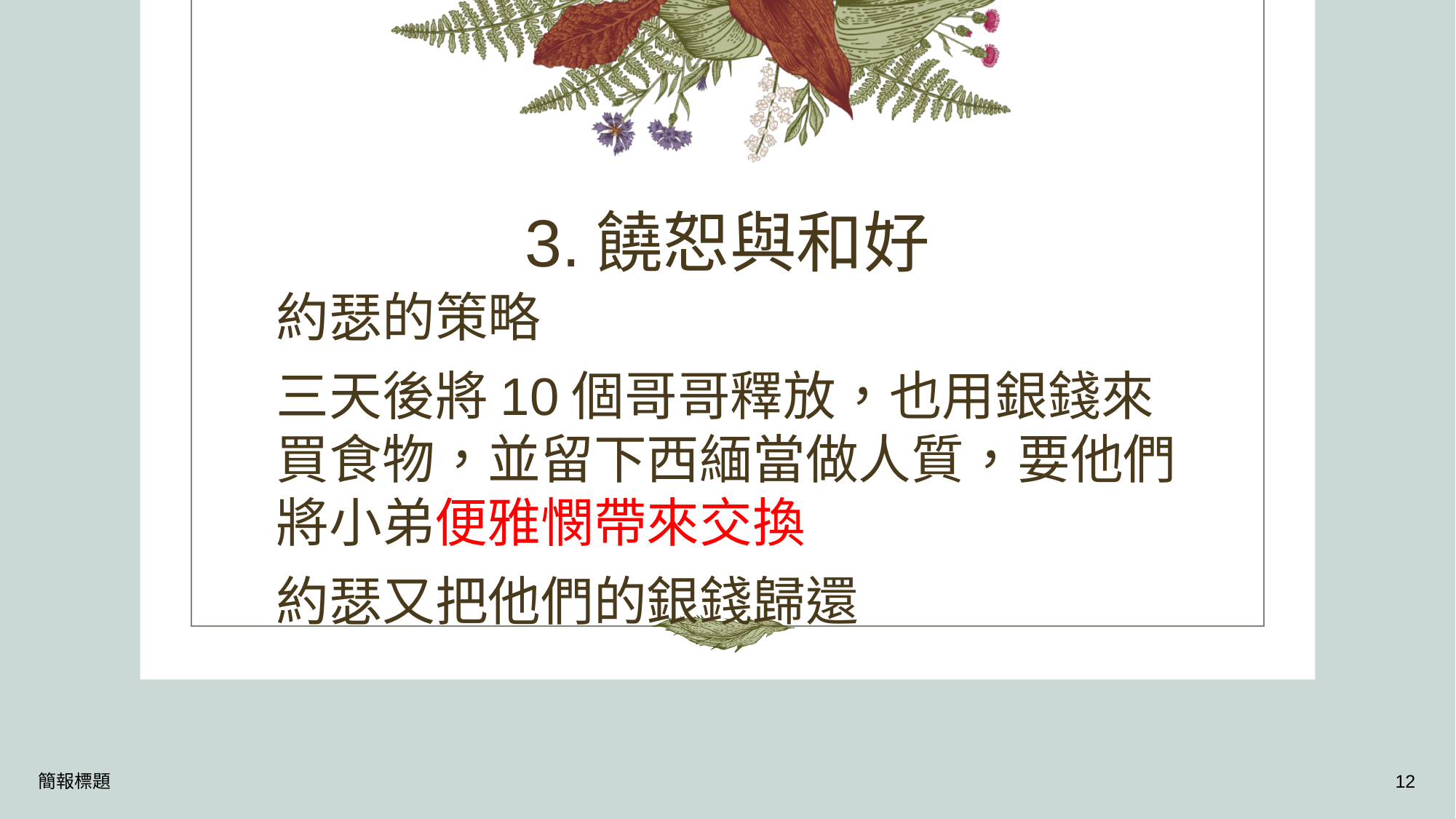

# 3.饒恕與和好
約瑟的策略
三天後將10個哥哥釋放，也用銀錢來買食物，並留下西緬當做人質，要他們將小弟便雅憫帶來交換
約瑟又把他們的銀錢歸還

簡報標題
12